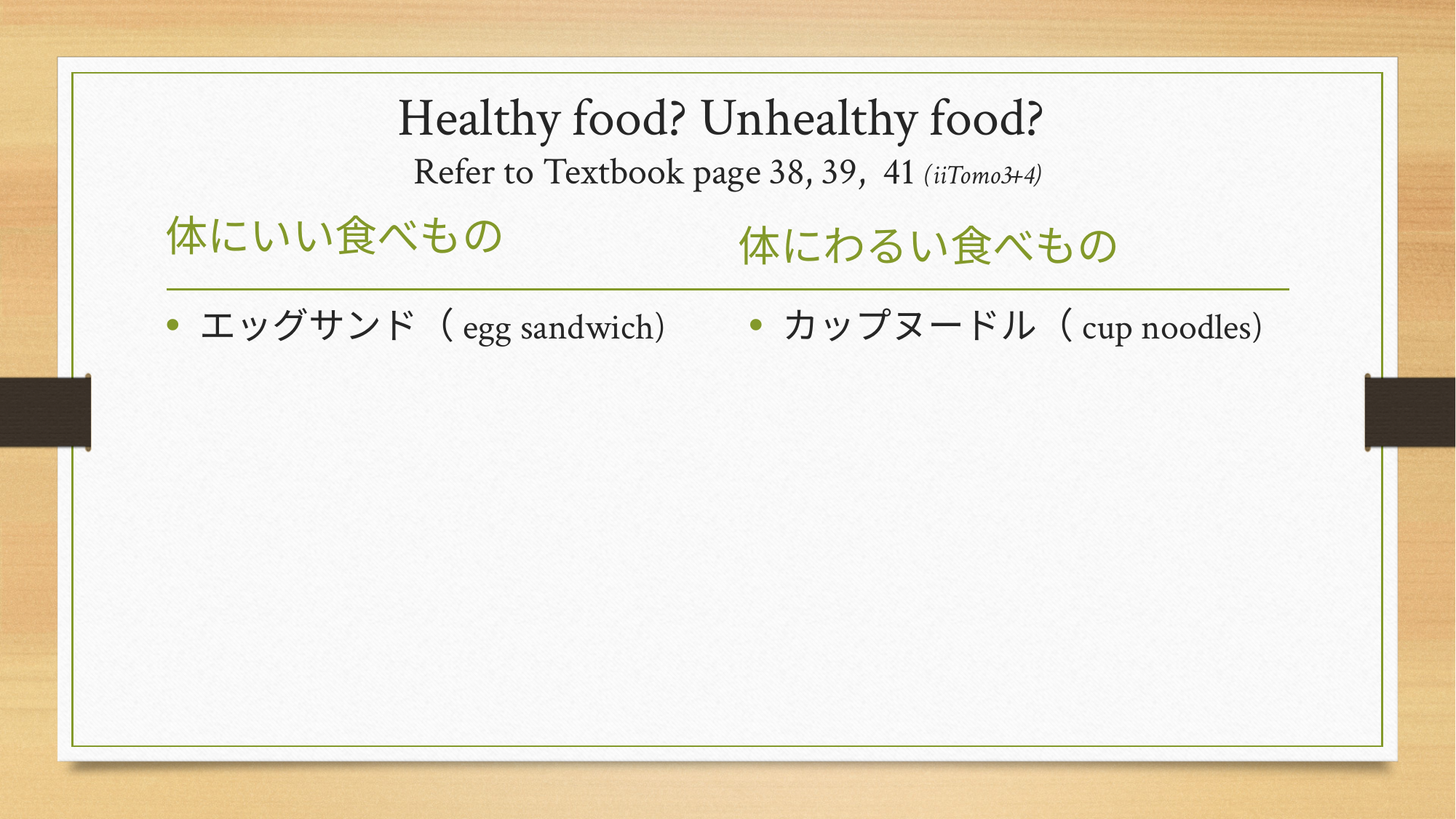

# Healthy food? Unhealthy food? Refer to Textbook page 38, 39,  41 (iiTomo3+4)
体にいい食べもの
体にわるい食べもの
エッグサンド（egg sandwich)

カップヌードル（cup noodles)